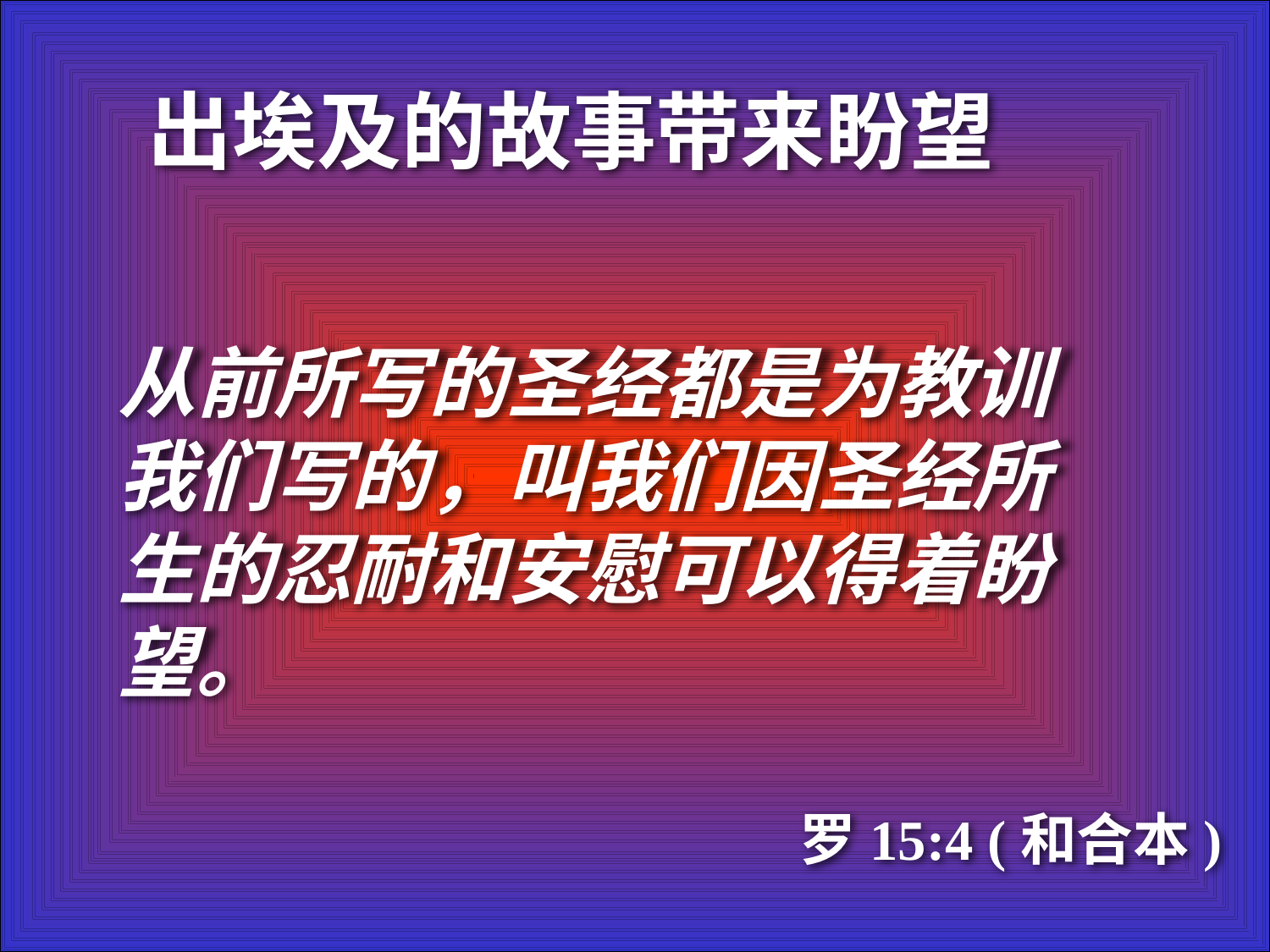

出埃及的故事带来盼望
从前所写的圣经都是为教训我们写的，叫我们因圣经所生的忍耐和安慰可以得着盼望。

罗15:4 (和合本)